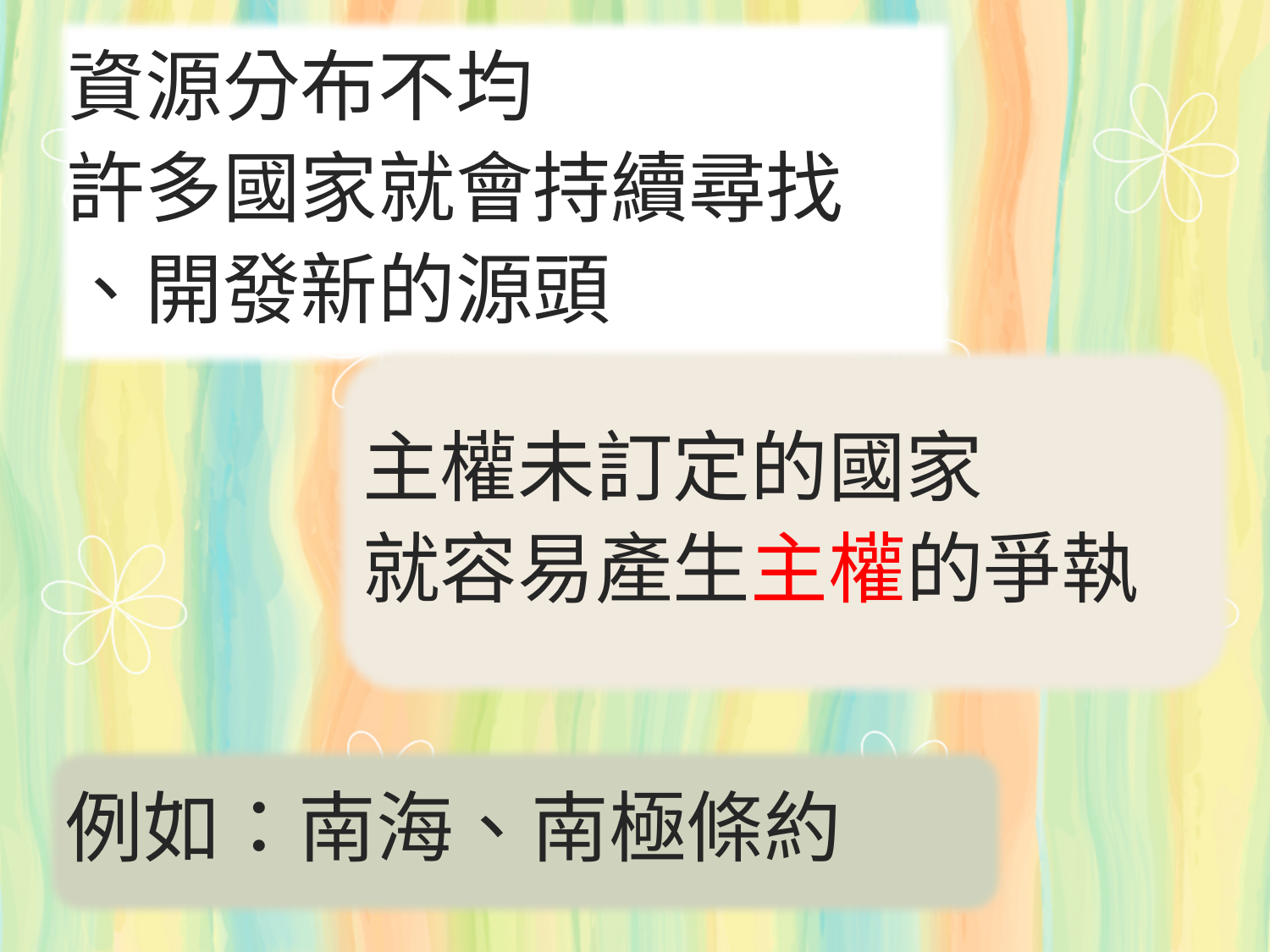

資源分布不均
許多國家就會持續尋找
、開發新的源頭
主權未訂定的國家
就容易產生主權的爭執
例如：南海、南極條約